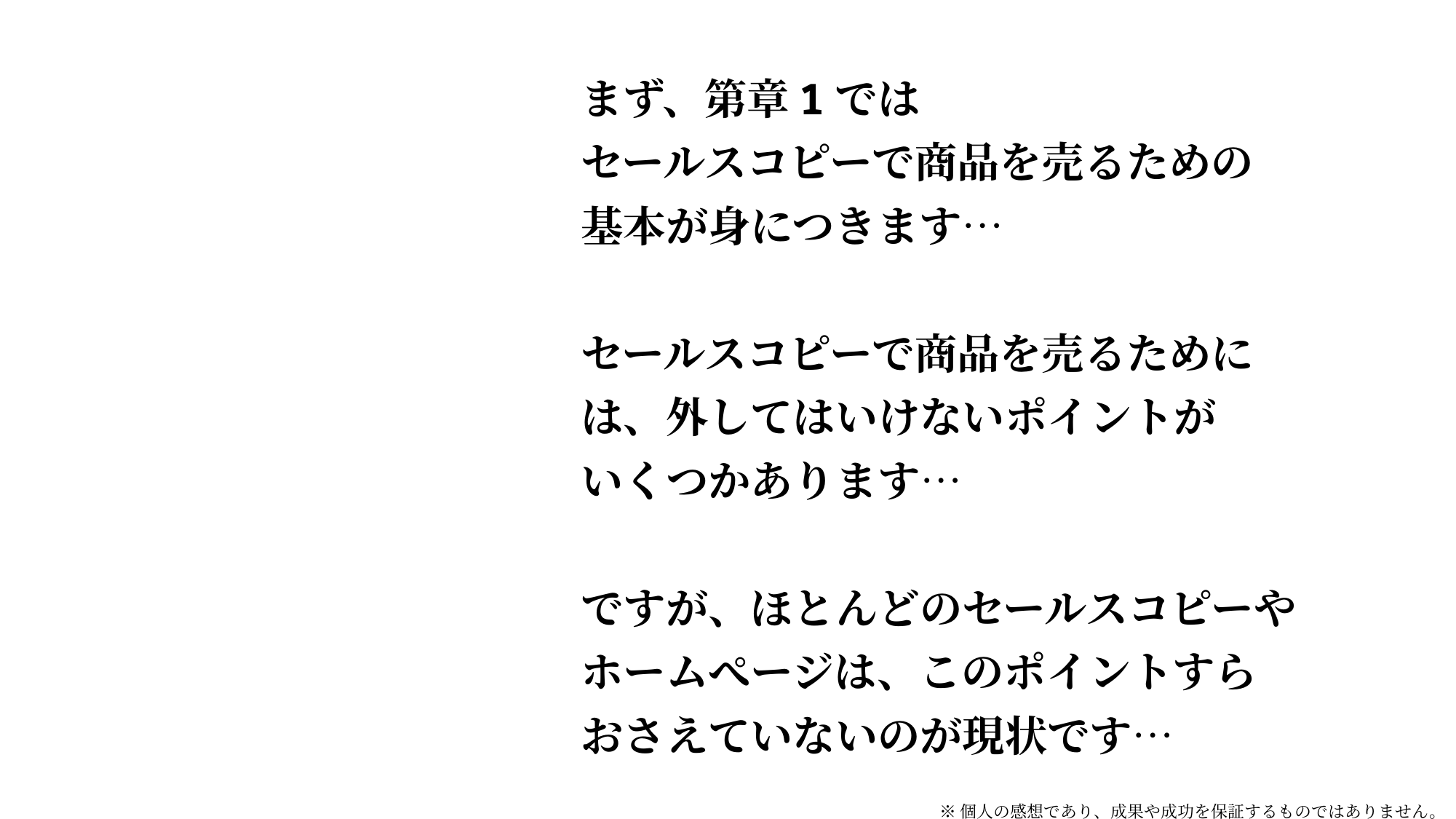

まず、第章1では
セールスコピーで商品を売るための
基本が身につきます…

セールスコピーで商品を売るために
は、外してはいけないポイントが
いくつかあります…

ですが、ほとんどのセールスコピーや
ホームぺージは、このポイントすら
おさえていないのが現状です…
※個人の感想であり、成果や成功を保証するものではありません。